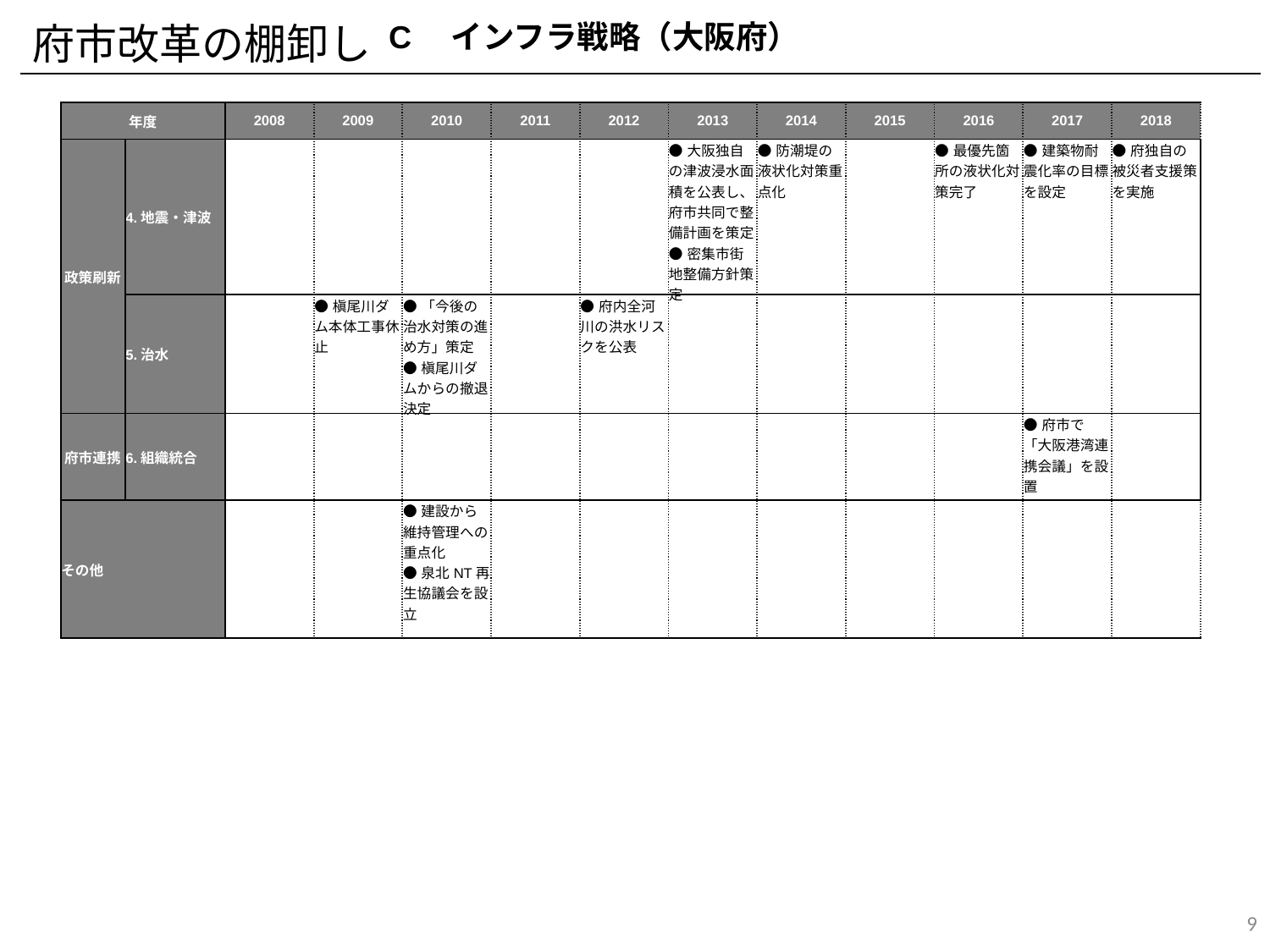

C　インフラ戦略（大阪府）
府市改革の棚卸し
| 年度 |  | 2008 | 2009 | 2010 | 2011 | 2012 | 2013 | 2014 | 2015 | 2016 | 2017 | 2018 |
| --- | --- | --- | --- | --- | --- | --- | --- | --- | --- | --- | --- | --- |
| 政策刷新 | 4.地震・津波 |  |  |  |  |  | ●大阪独自の津波浸水面積を公表し、府市共同で整備計画を策定 ●密集市街地整備方針策定 | ●防潮堤の液状化対策重点化 |  | ●最優先箇所の液状化対策完了 | ●建築物耐震化率の目標を設定 | ●府独自の被災者支援策を実施 |
|  | 5.治水 |  | ●槇尾川ダム本体工事休止 | ●「今後の治水対策の進め方」策定 ●槇尾川ダムからの撤退決定 |  | ●府内全河川の洪水リスクを公表 |  |  |  |  |  |  |
| 府市連携 | 6.組織統合 |  |  |  |  |  |  |  |  |  | ●府市で「大阪港湾連携会議」を設置 |  |
| その他 |  |  |  | ●建設から維持管理への重点化 ●泉北NT再生協議会を設立 |  |  |  |  |  |  |  |  |
9